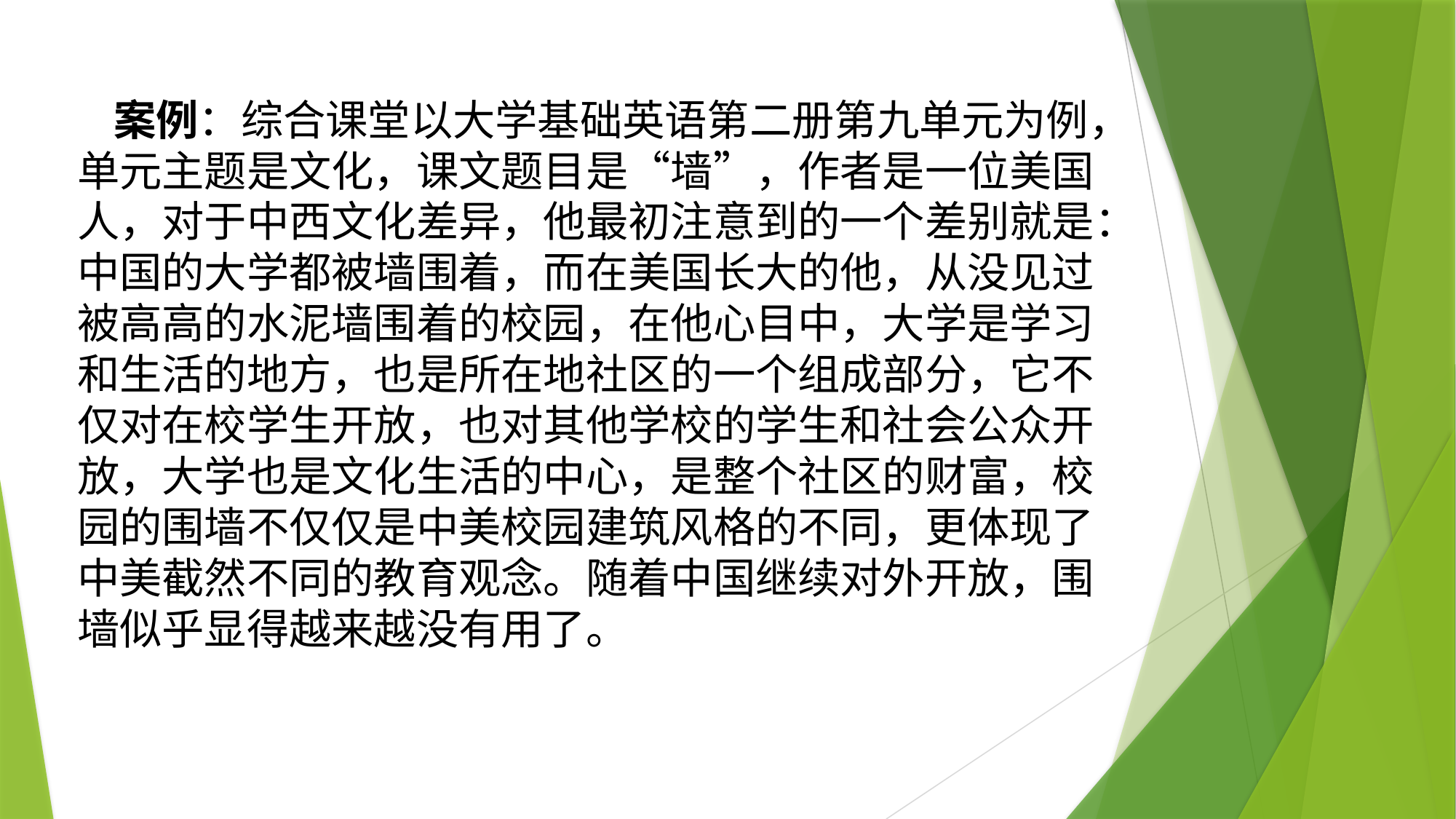

案例：综合课堂以大学基础英语第二册第九单元为例，单元主题是文化，课文题目是“墙”，作者是一位美国人，对于中西文化差异，他最初注意到的一个差别就是：中国的大学都被墙围着，而在美国长大的他，从没见过被高高的水泥墙围着的校园，在他心目中，大学是学习和生活的地方，也是所在地社区的一个组成部分，它不仅对在校学生开放，也对其他学校的学生和社会公众开放，大学也是文化生活的中心，是整个社区的财富，校园的围墙不仅仅是中美校园建筑风格的不同，更体现了中美截然不同的教育观念。随着中国继续对外开放，围墙似乎显得越来越没有用了。